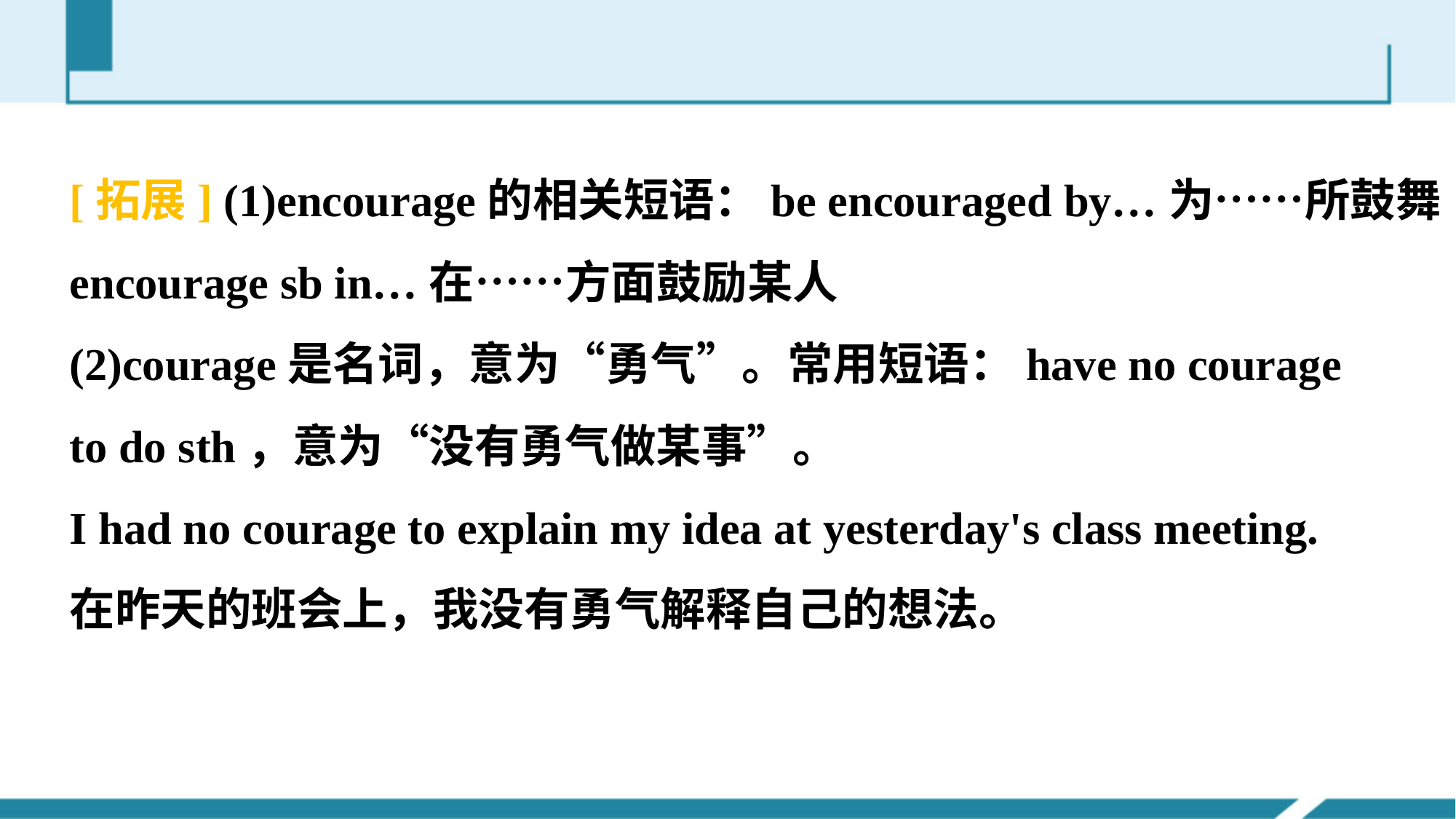

[拓展] (1)encourage的相关短语：be encouraged by…为……所鼓舞
encourage sb in…在……方面鼓励某人
(2)courage是名词，意为“勇气”。常用短语：have no courage
to do sth，意为“没有勇气做某事”。
I had no courage to explain my idea at yesterday's class meeting.
在昨天的班会上，我没有勇气解释自己的想法。